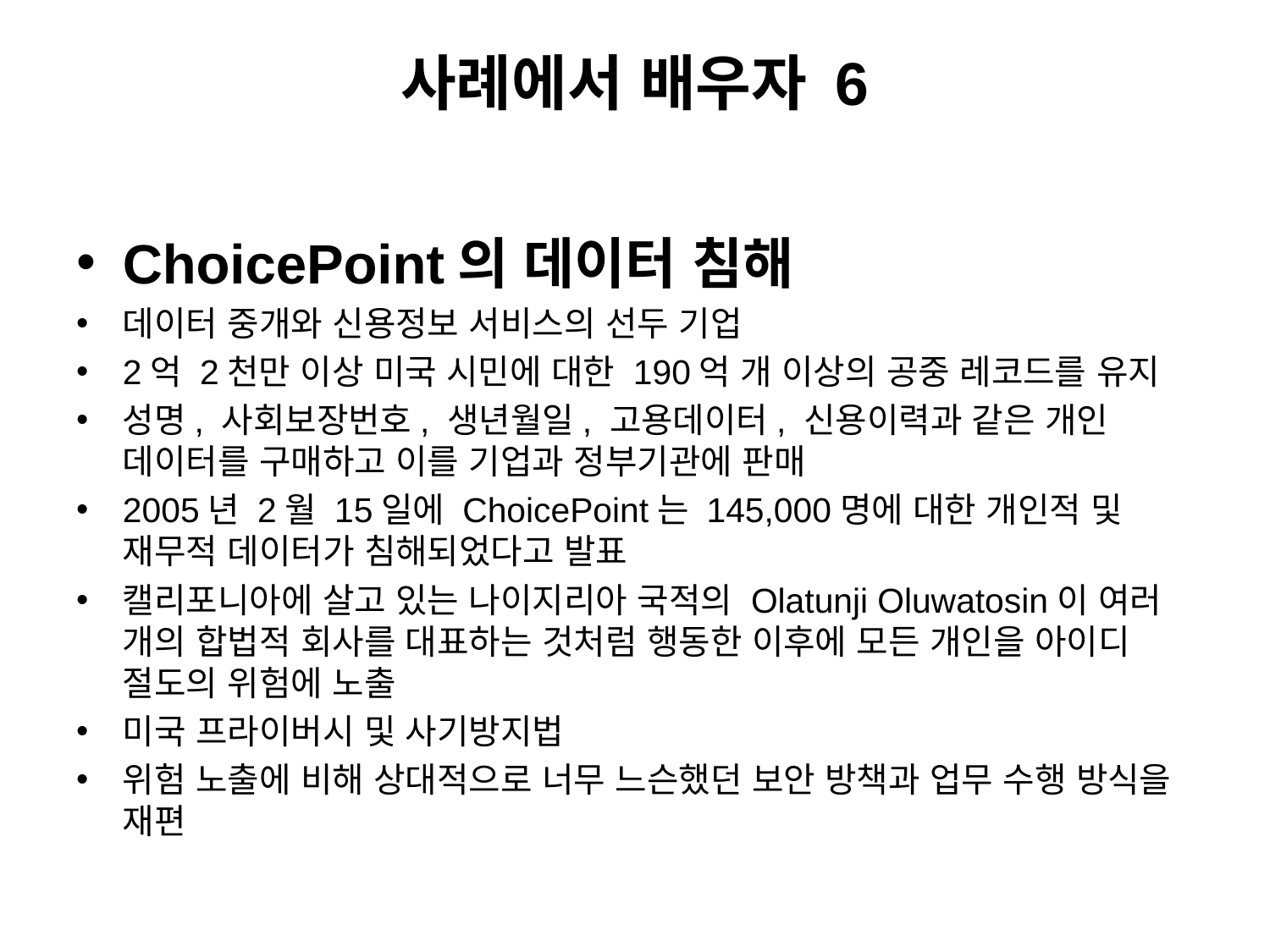

# 사례에서 배우자 6
ChoicePoint의 데이터 침해
데이터 중개와 신용정보 서비스의 선두 기업
2억 2천만 이상 미국 시민에 대한 190억 개 이상의 공중 레코드를 유지
성명, 사회보장번호, 생년월일, 고용데이터, 신용이력과 같은 개인 데이터를 구매하고 이를 기업과 정부기관에 판매
2005년 2월 15일에 ChoicePoint는 145,000명에 대한 개인적 및 재무적 데이터가 침해되었다고 발표
캘리포니아에 살고 있는 나이지리아 국적의 Olatunji Oluwatosin이 여러 개의 합법적 회사를 대표하는 것처럼 행동한 이후에 모든 개인을 아이디 절도의 위험에 노출
미국 프라이버시 및 사기방지법
위험 노출에 비해 상대적으로 너무 느슨했던 보안 방책과 업무 수행 방식을 재편